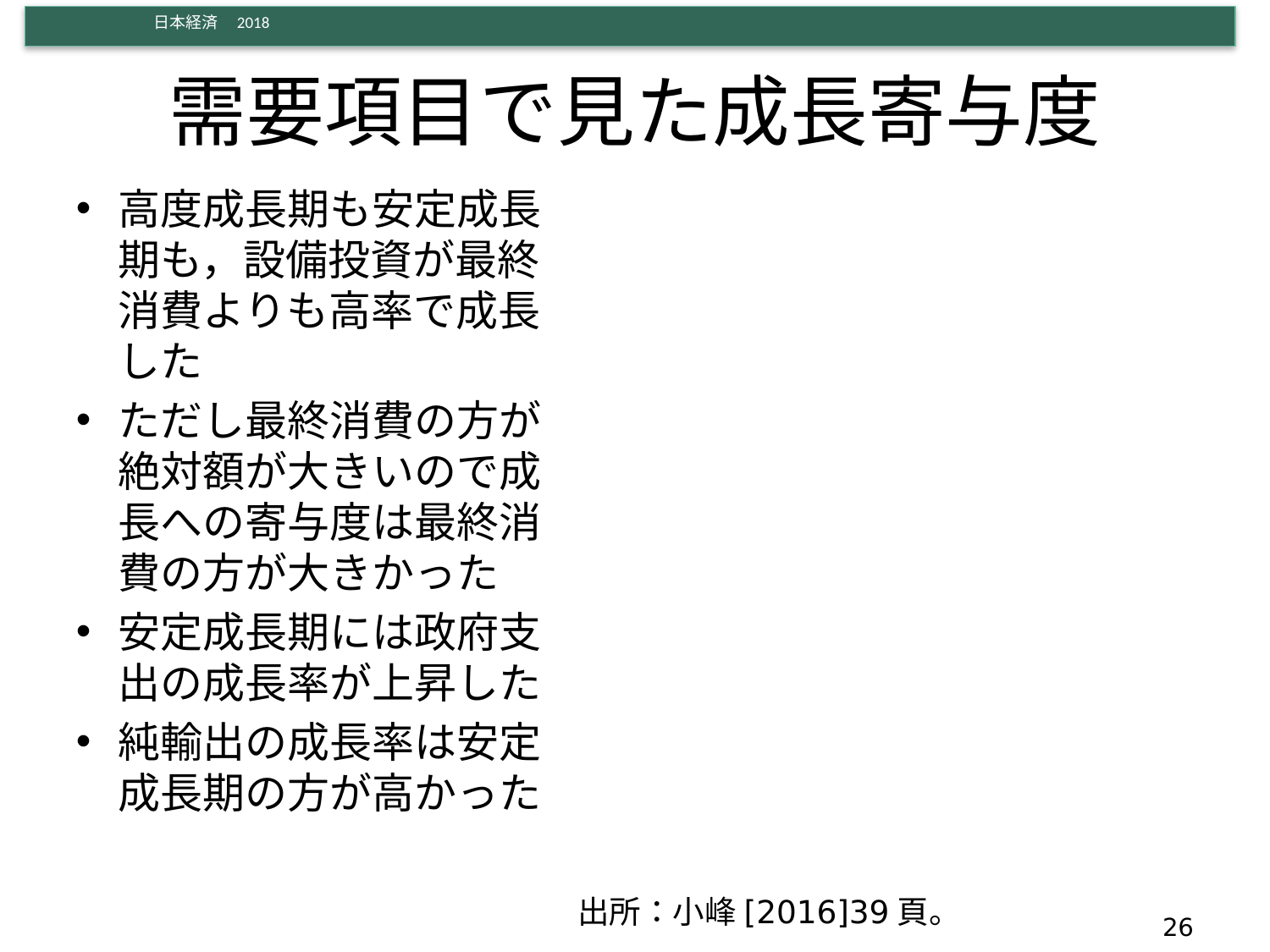

# 需要項目で見た成長寄与度
高度成長期も安定成長期も，設備投資が最終消費よりも高率で成長した
ただし最終消費の方が絶対額が大きいので成長への寄与度は最終消費の方が大きかった
安定成長期には政府支出の成長率が上昇した
純輸出の成長率は安定成長期の方が高かった
出所：小峰[2016]39頁。
26